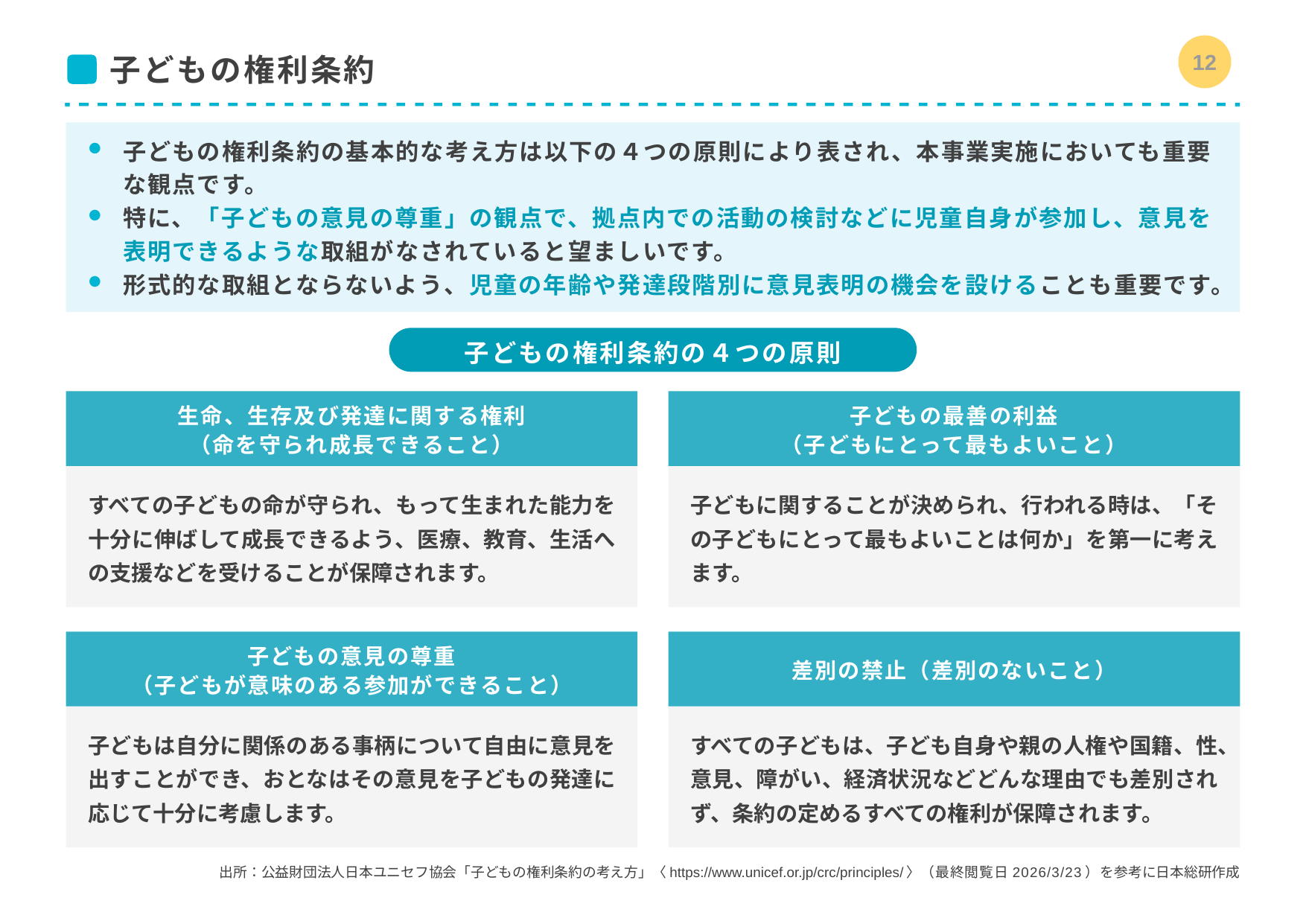

12
# 子どもの権利条約
子どもの権利条約の基本的な考え方は以下の４つの原則により表され、本事業実施においても重要な観点です。
特に、「子どもの意見の尊重」の観点で、拠点内での活動の検討などに児童自身が参加し、意見を表明できるような取組がなされていると望ましいです。
形式的な取組とならないよう、児童の年齢や発達段階別に意見表明の機会を設けることも重要です。
子どもの権利条約の４つの原則
生命、生存及び発達に関する権利
（命を守られ成長できること）
すべての子どもの命が守られ、もって生まれた能力を十分に伸ばして成長できるよう、医療、教育、生活への支援などを受けることが保障されます。
子どもの最善の利益
（子どもにとって最もよいこと）
子どもに関することが決められ、行われる時は、「その子どもにとって最もよいことは何か」を第一に考えます。
子どもの意見の尊重
（子どもが意味のある参加ができること）
子どもは自分に関係のある事柄について自由に意見を出すことができ、おとなはその意見を子どもの発達に応じて十分に考慮します。
差別の禁止（差別のないこと）
すべての子どもは、子ども自身や親の人権や国籍、性、意見、障がい、経済状況などどんな理由でも差別されず、条約の定めるすべての権利が保障されます。
出所：公益財団法人日本ユニセフ協会「子どもの権利条約の考え方」〈https://www.unicef.or.jp/crc/principles/〉（最終閲覧日2026/3/23）を参考に日本総研作成